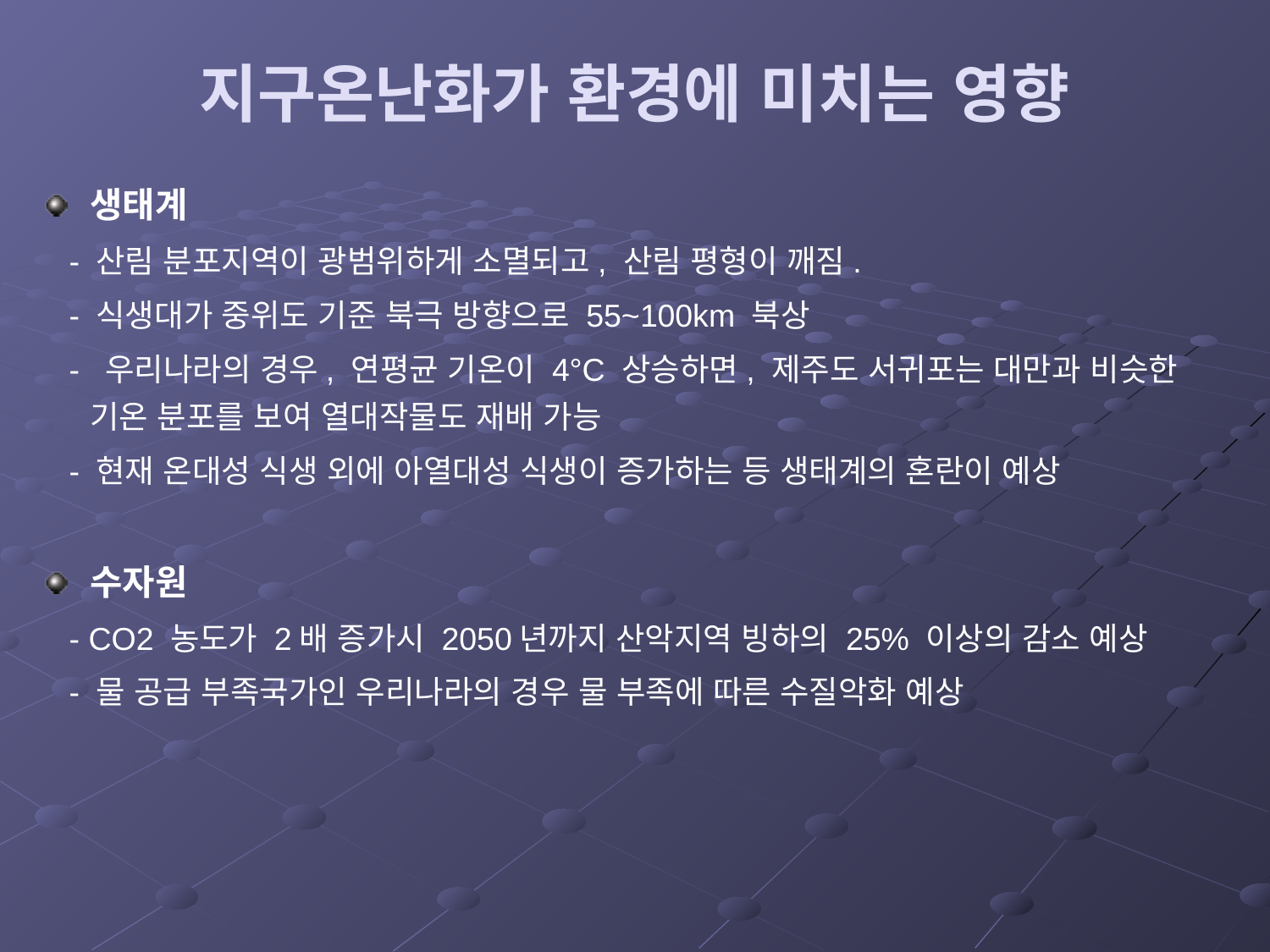

# 지구온난화가 환경에 미치는 영향
생태계
   - 산림 분포지역이 광범위하게 소멸되고, 산림 평형이 깨짐.
   - 식생대가 중위도 기준 북극 방향으로 55~100km 북상
   -  우리나라의 경우, 연평균 기온이 4°C 상승하면, 제주도 서귀포는 대만과 비슷한 기온 분포를 보여 열대작물도 재배 가능
   - 현재 온대성 식생 외에 아열대성 식생이 증가하는 등 생태계의 혼란이 예상

수자원
   - CO2 농도가 2배 증가시 2050년까지 산악지역 빙하의 25% 이상의 감소 예상
   - 물 공급 부족국가인 우리나라의 경우 물 부족에 따른 수질악화 예상